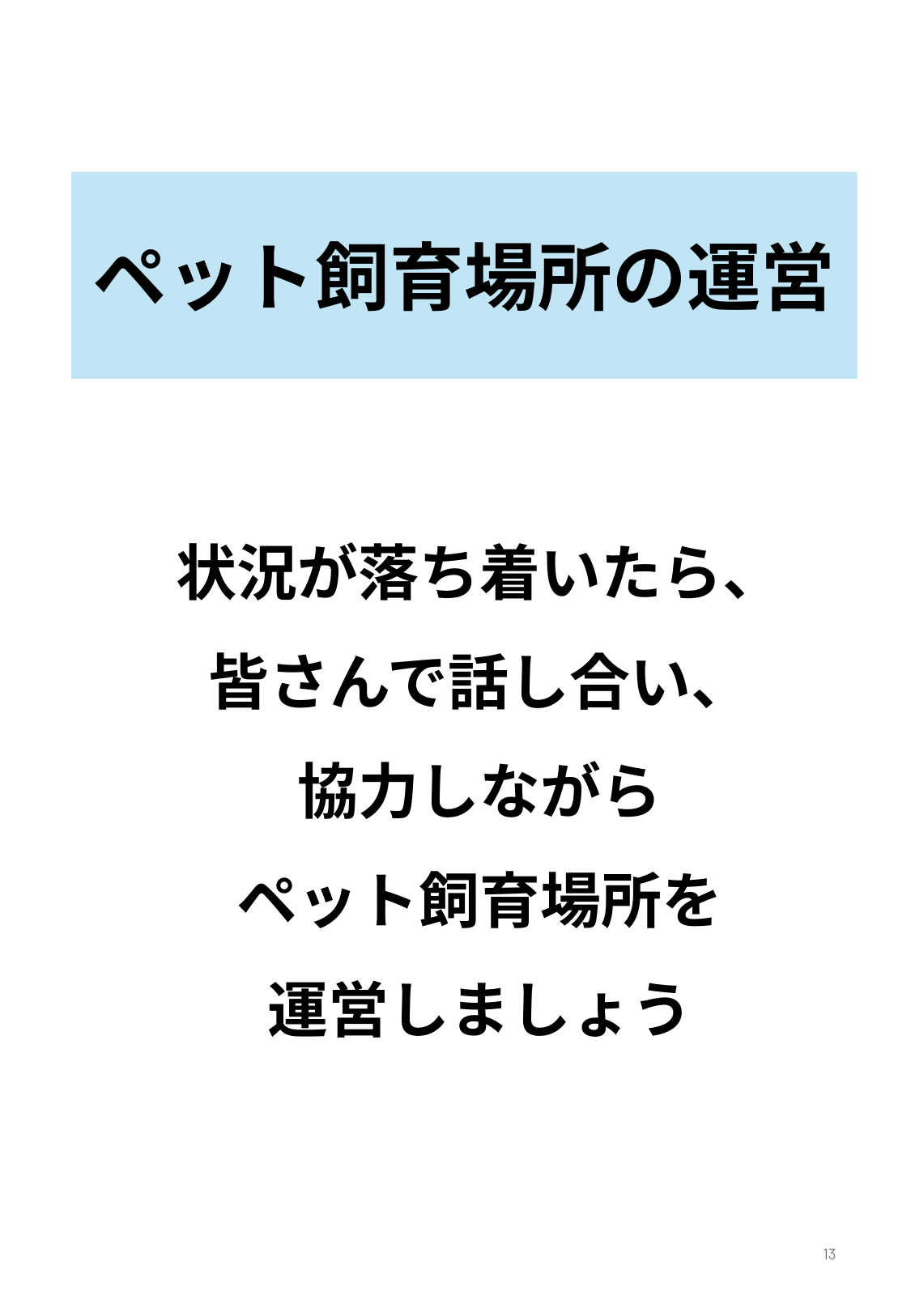

# ペット飼育場所の運営
状況が落ち着いたら、
皆さんで話し合い、
協力しながら
ペット飼育場所を
運営しましょう
13